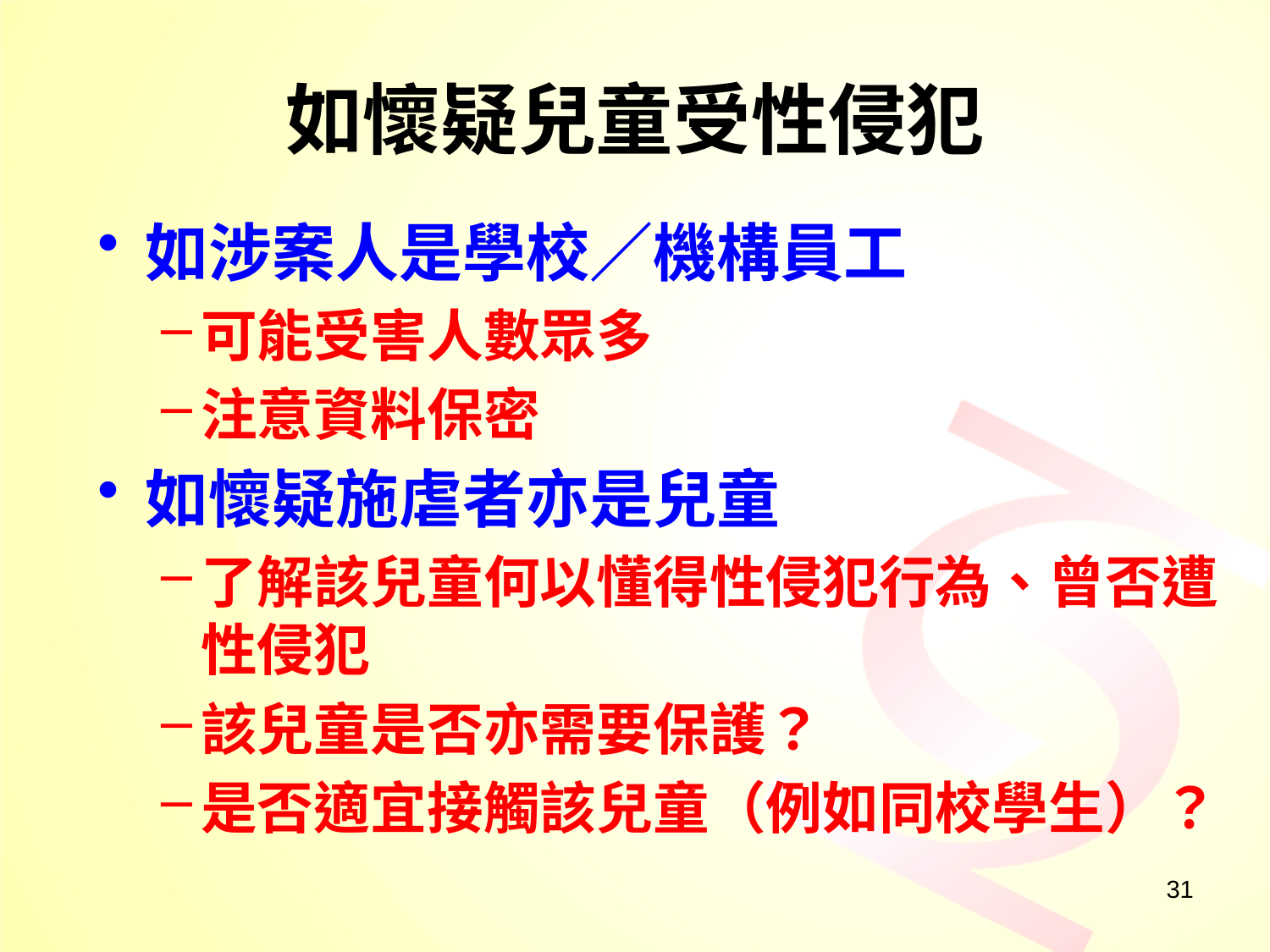

# 如懷疑兒童受性侵犯
如涉案人是學校／機構員工
可能受害人數眾多
注意資料保密
如懷疑施虐者亦是兒童
了解該兒童何以懂得性侵犯行為、曾否遭性侵犯
該兒童是否亦需要保護？
是否適宜接觸該兒童（例如同校學生）？

31